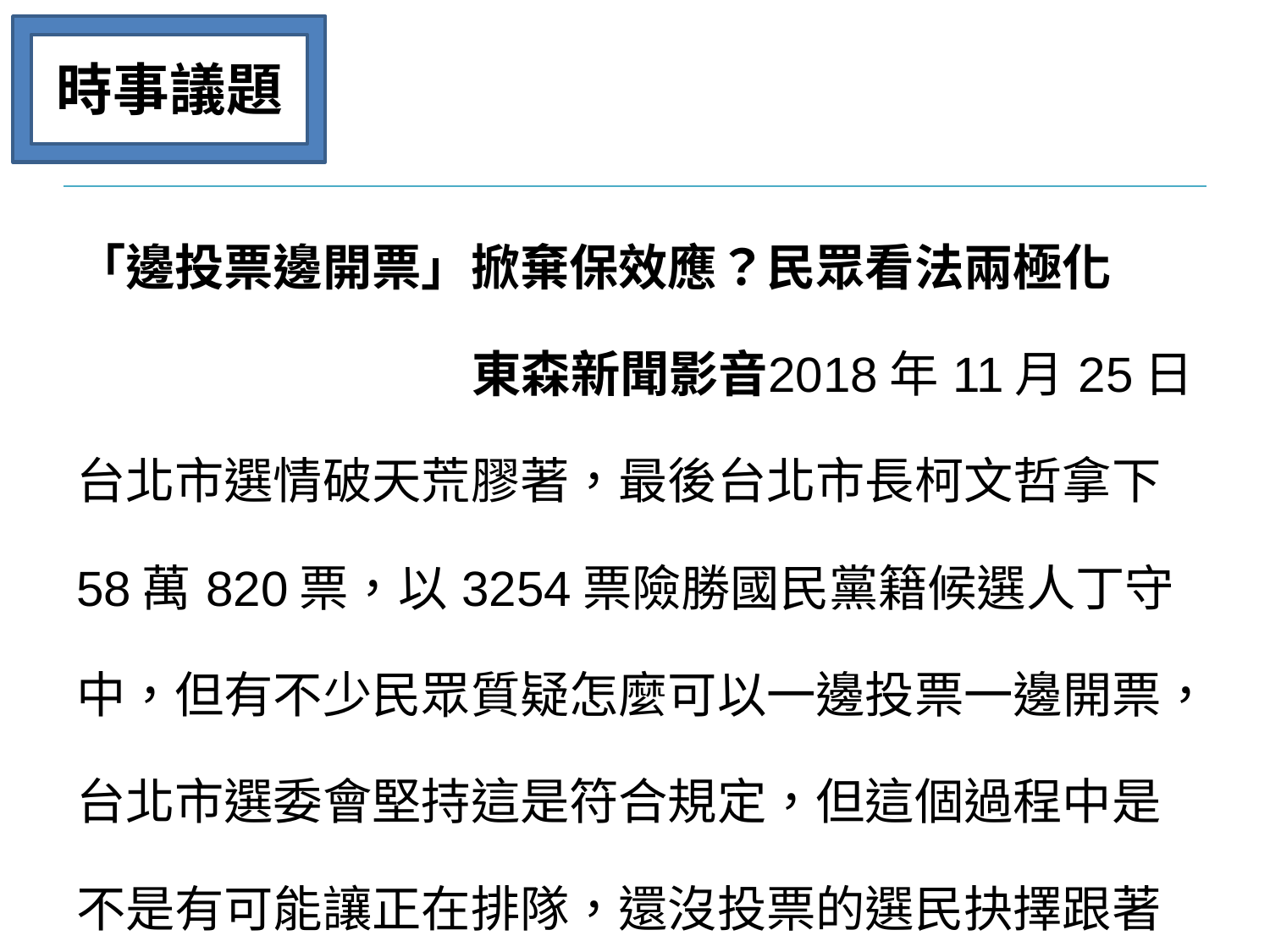

時事議題
| 「邊投票邊開票」掀棄保效應？民眾看法兩極化 東森新聞影音2018年11月25日 台北市選情破天荒膠著，最後台北市長柯文哲拿下58萬820票，以3254票險勝國民黨籍候選人丁守中，但有不少民眾質疑怎麼可以一邊投票一邊開票，台北市選委會堅持這是符合規定，但這個過程中是不是有可能讓正在排隊，還沒投票的選民抉擇跟著動搖，發生所謂的棄保效應呢？ |
| --- |